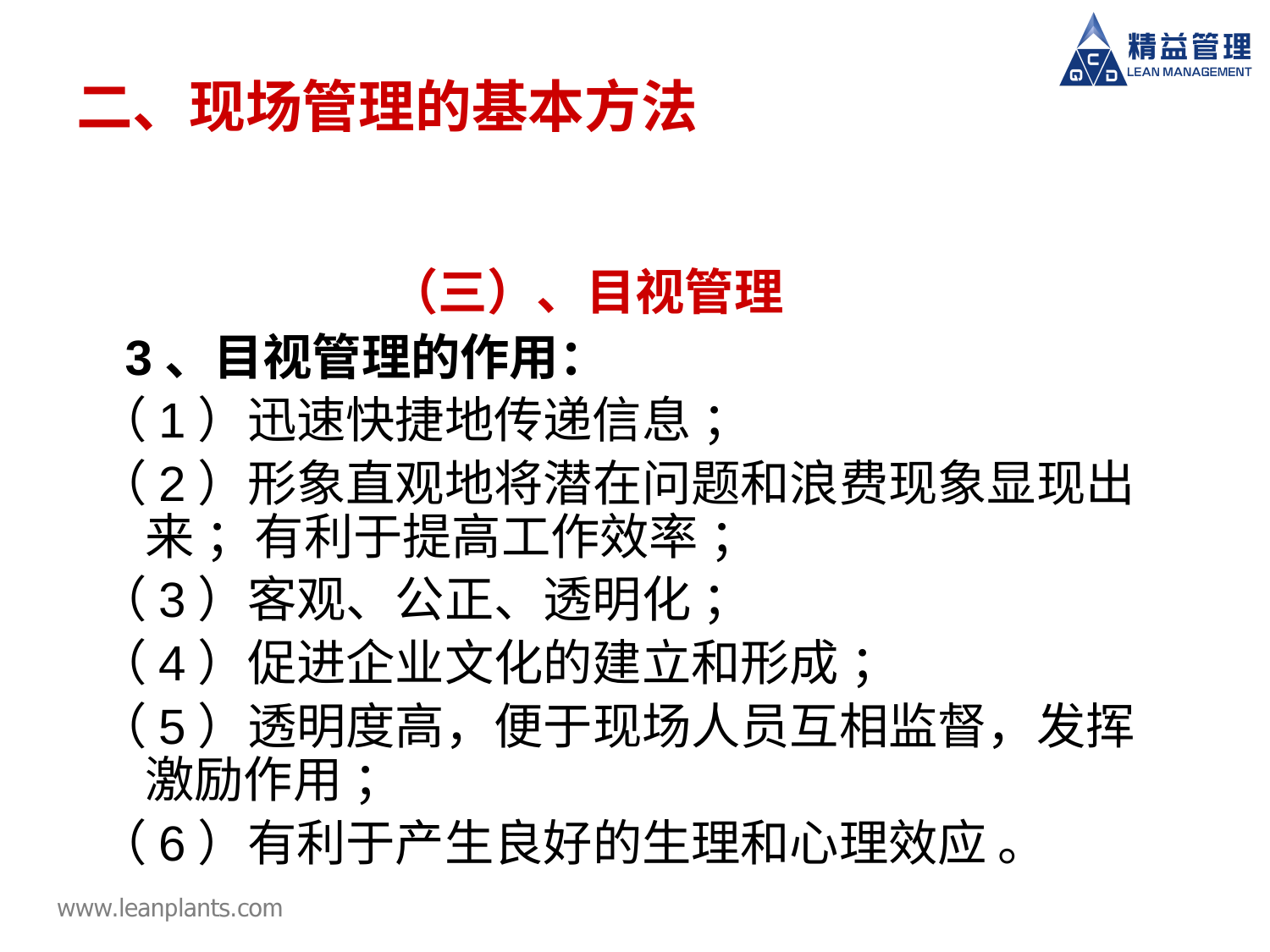

# 二、现场管理的基本方法
（三）、目视管理
  3、目视管理的作用：
（1）迅速快捷地传递信息 ；
（2）形象直观地将潜在问题和浪费现象显现出来 ；有利于提高工作效率 ；
（3）客观、公正、透明化 ；
（4）促进企业文化的建立和形成 ；
（5）透明度高，便于现场人员互相监督，发挥激励作用 ；
（6）有利于产生良好的生理和心理效应 。